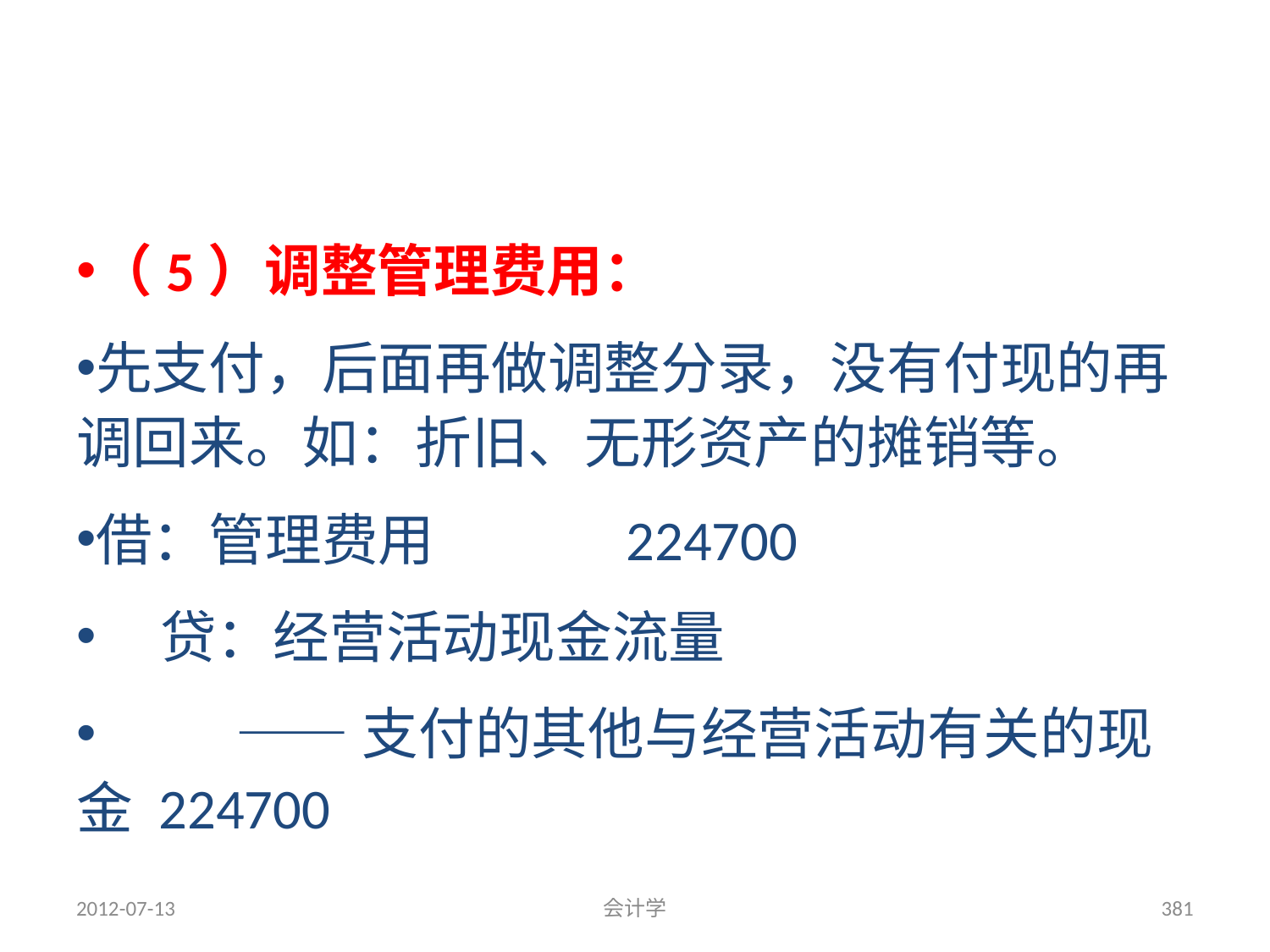

（5）调整管理费用：
先支付，后面再做调整分录，没有付现的再调回来。如：折旧、无形资产的摊销等。
借：管理费用              224700
    贷：经营活动现金流量
           ——支付的其他与经营活动有关的现金 224700

2012-07-13
会计学
381